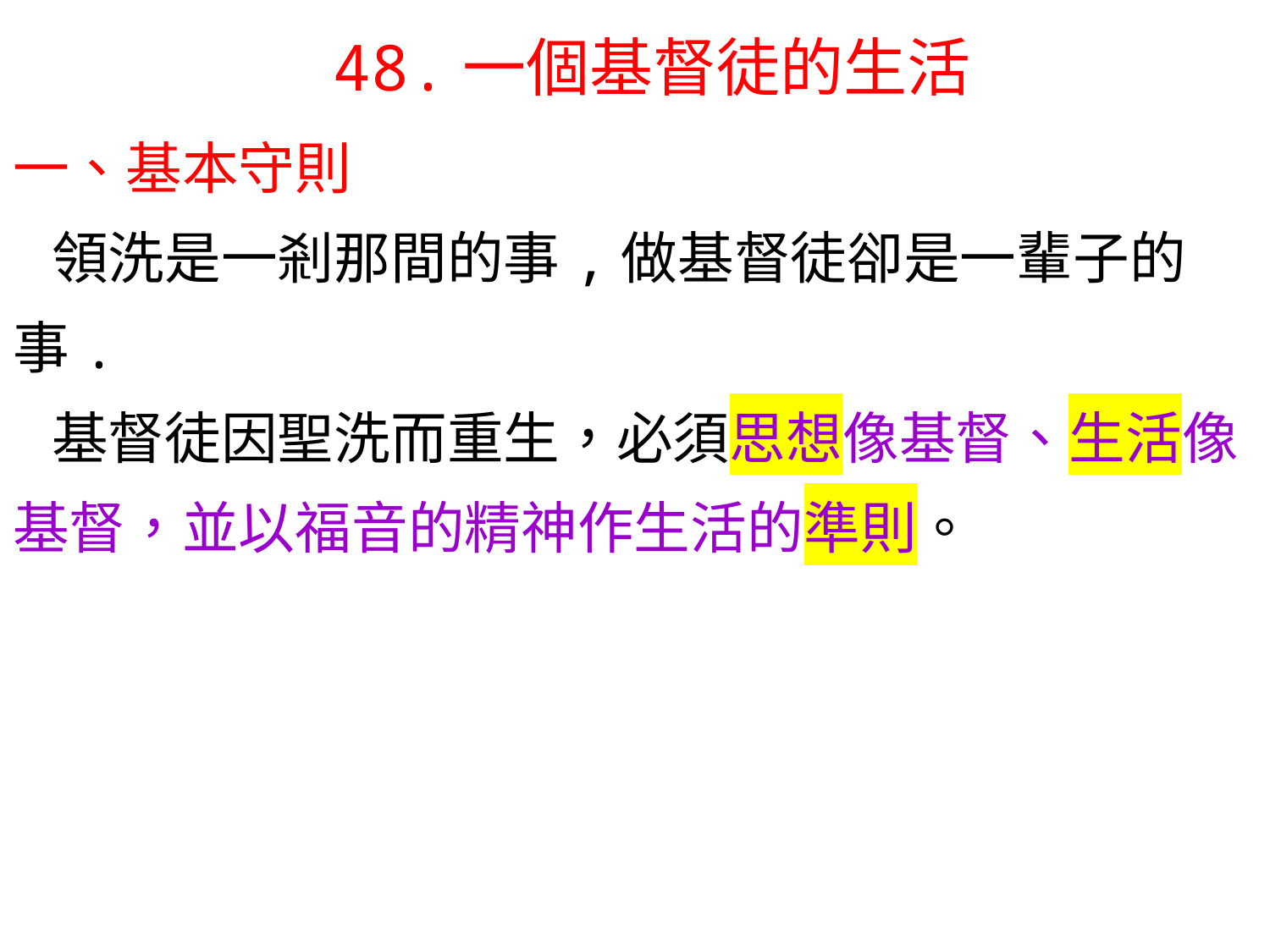

48.一個基督徒的生活
一、基本守則
  領洗是一剎那間的事,做基督徒卻是一輩子的事.
  基督徒因聖洗而重生，必須思想像基督、生活像基督，並以福音的精神作生活的準則。